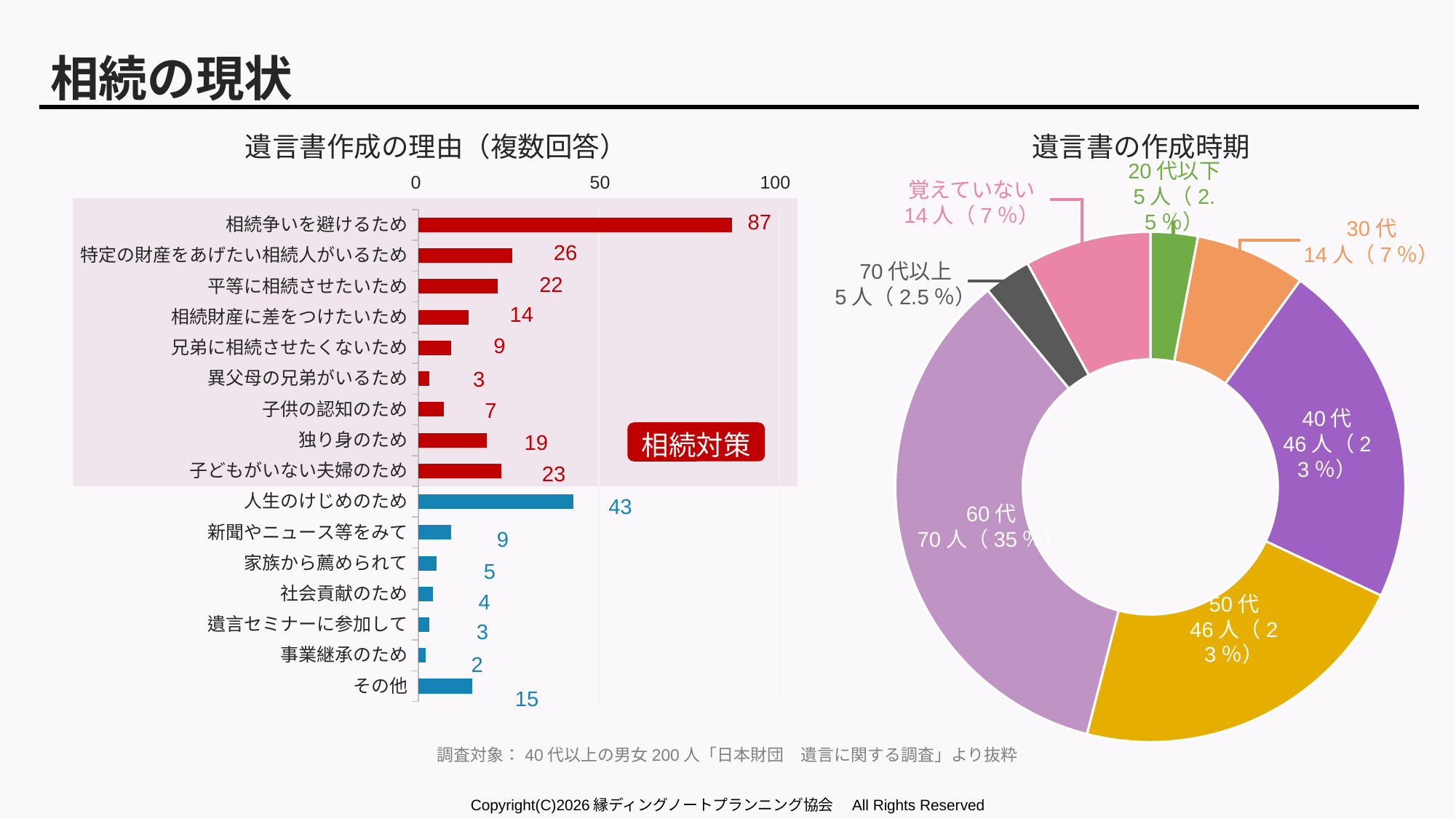

相続の現状
遺言書の作成時期
遺言書作成の理由（複数回答）
100
0
50

### Chart

| Category | 系列 1 |
|---|---|
| 相続争いを避けるため | 87.0 |
| 特定の財産をあげたい相続人がいるため | 26.0 |
| 平等に相続させたいため | 22.0 |
| 相続財産に差をつけたいため | 14.0 |
| 兄弟に相続させたくないため | 9.0 |
| 異父母の兄弟がいるため | 3.0 |
| 子供の認知のため | 7.0 |
| 独り身のため | 19.0 |
| 子どもがいない夫婦のため | 23.0 |
| 人生のけじめのため | 43.0 |
| 新聞やニュース等をみて | 9.0 |
| 家族から薦められて | 5.0 |
| 社会貢献のため | 4.0 |
| 遺言セミナーに参加して | 3.0 |
| 事業継承のため | 2.0 |
| その他 | 15.0 |
87
26
22
14
9
3
7
相続対策

19
23
43
9
5
4
3
2
15
20代以下
5人（2.5％）

### Chart

| Category | 売上高 |
|---|---|
| 20代以下 | 3.0 |
| 30代 | 7.0 |
| 40代 | 22.0 |
| 50代 | 22.0 |
| 60代 | 35.0 |
| 70代以上 | 3.0 |
| 覚えていない | 8.0 |
60代
70人（35％）
覚えていない
14人（7％）
30代
14人（7％）
70代以上
5人（2.5％）
40代
46人（23％）
50代
46人（23％）
調査対象：40代以上の男女200人「日本財団　遺言に関する調査」より抜粋
Copyright(C)2026縁ディングノートプランニング協会　All Rights Reserved